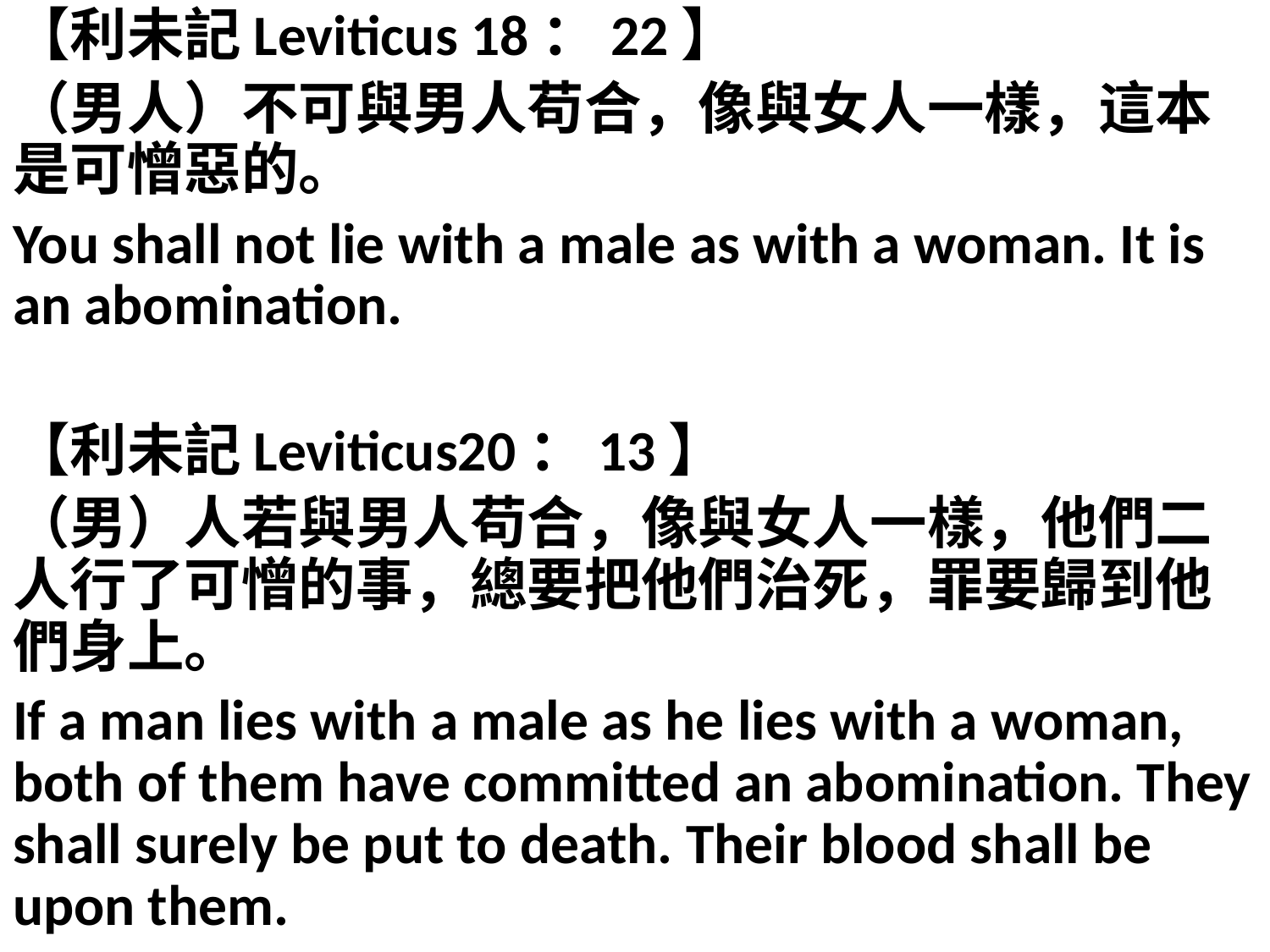

【利未記Leviticus 18：22】
（男人）不可與男人苟合，像與女人一樣，這本是可憎惡的。
You shall not lie with a male as with a woman. It is an abomination.

【利未記Leviticus20：13】
（男）人若與男人苟合，像與女人一樣，他們二人行了可憎的事，總要把他們治死，罪要歸到他們身上。
If a man lies with a male as he lies with a woman, both of them have committed an abomination. They shall surely be put to death. Their blood shall be upon them.